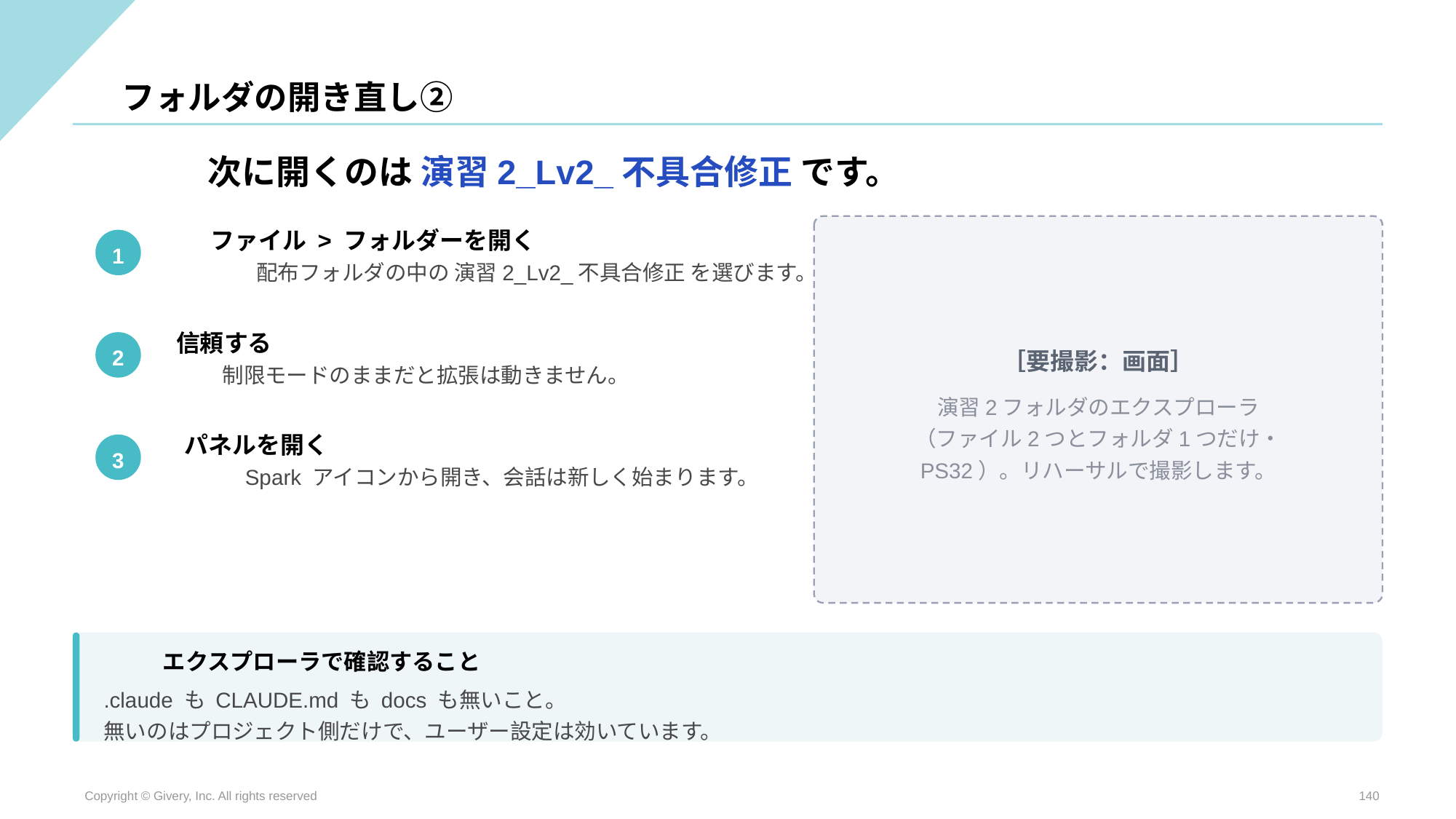

フォルダの開き直し②

次に開くのは 演習2_Lv2_不具合修正 です。

ファイル > フォルダーを開く

1
配布フォルダの中の 演習2_Lv2_不具合修正 を選びます。
信頼する

2
［要撮影：画面］
制限モードのままだと拡張は動きません。
演習2フォルダのエクスプローラ
（ファイル2つとフォルダ1つだけ・
パネルを開く

3
PS32）。リハーサルで撮影します。
Spark アイコンから開き、会話は新しく始まります。

エクスプローラで確認すること
.claude も CLAUDE.md も docs も無いこと。
無いのはプロジェクト側だけで、ユーザー設定は効いています。
Copyright © Givery, Inc. All rights reserved
140